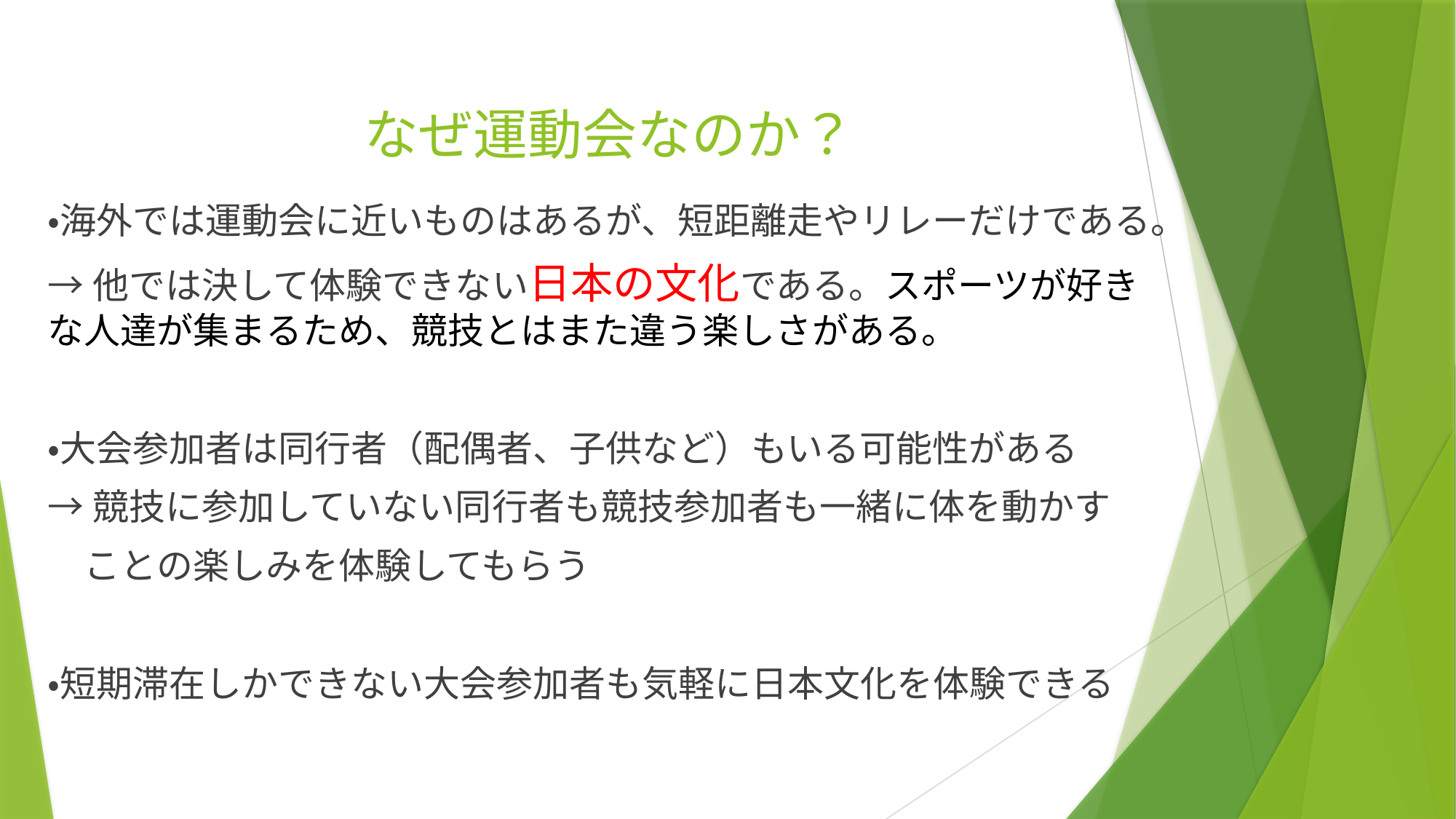

# なぜ運動会なのか？
・海外では運動会に近いものはあるが、短距離走やリレーだけである。
→他では決して体験できない日本の文化である。スポーツが好きな人達が集まるため、競技とはまた違う楽しさがある。

・大会参加者は同行者（配偶者、子供など）もいる可能性がある
→競技に参加していない同行者も競技参加者も一緒に体を動かす
　ことの楽しみを体験してもらう

・短期滞在しかできない大会参加者も気軽に日本文化を体験できる